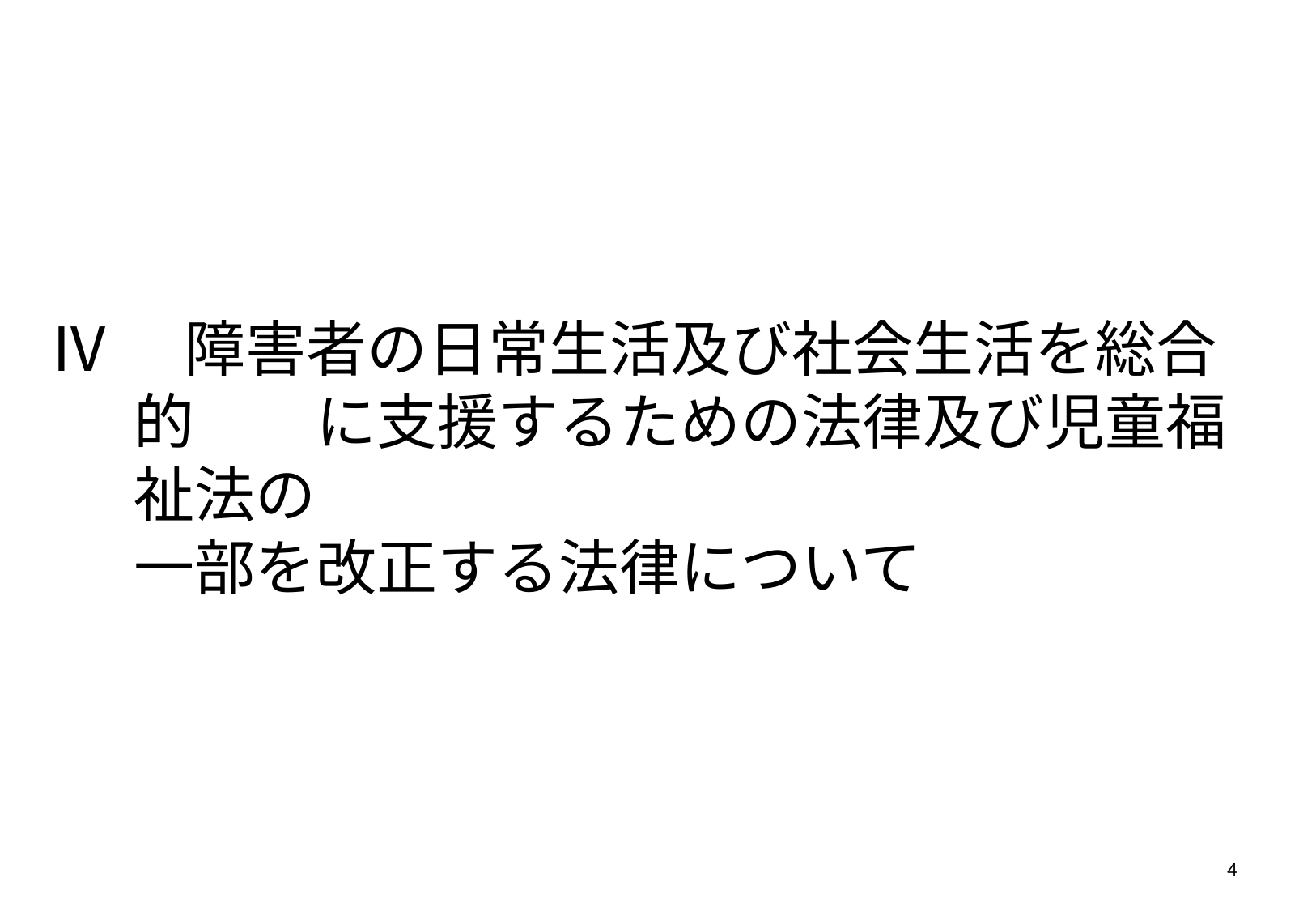

# Ⅳ　障害者の日常生活及び社会生活を総合的　　に支援するための法律及び児童福祉法の 一部を改正する法律について
4